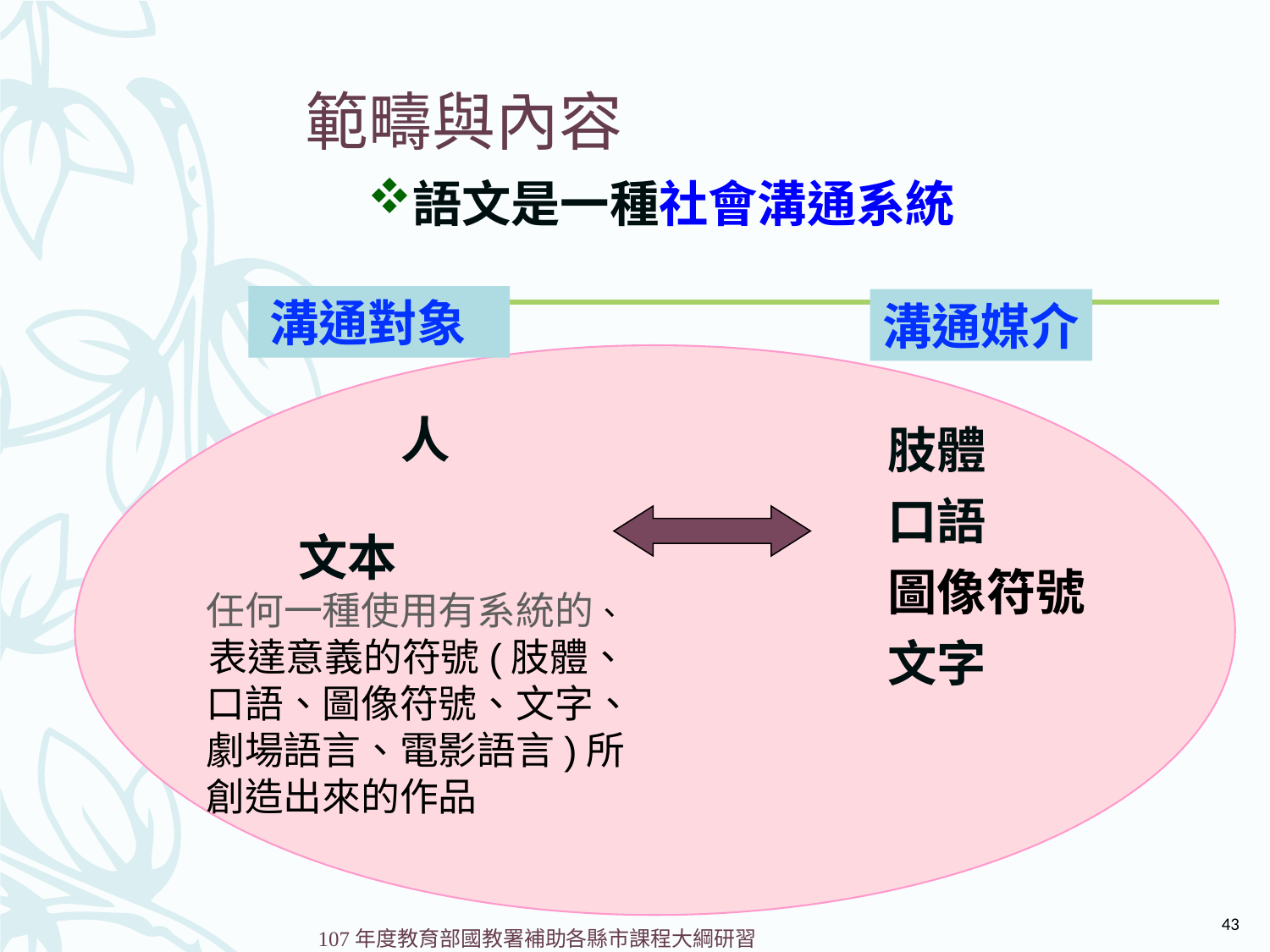

# 範疇與內容
語文是一種社會溝通系統
溝通對象
溝通媒介
肢體
口語
圖像符號
文字

人

文本
  任何一種使用有系統的、
   表達意義的符號(肢體、
  口語、圖像符號、文字、
  劇場語言、電影語言)所
  創造出來的作品

43
107年度教育部國教署補助各縣市課程大綱研習